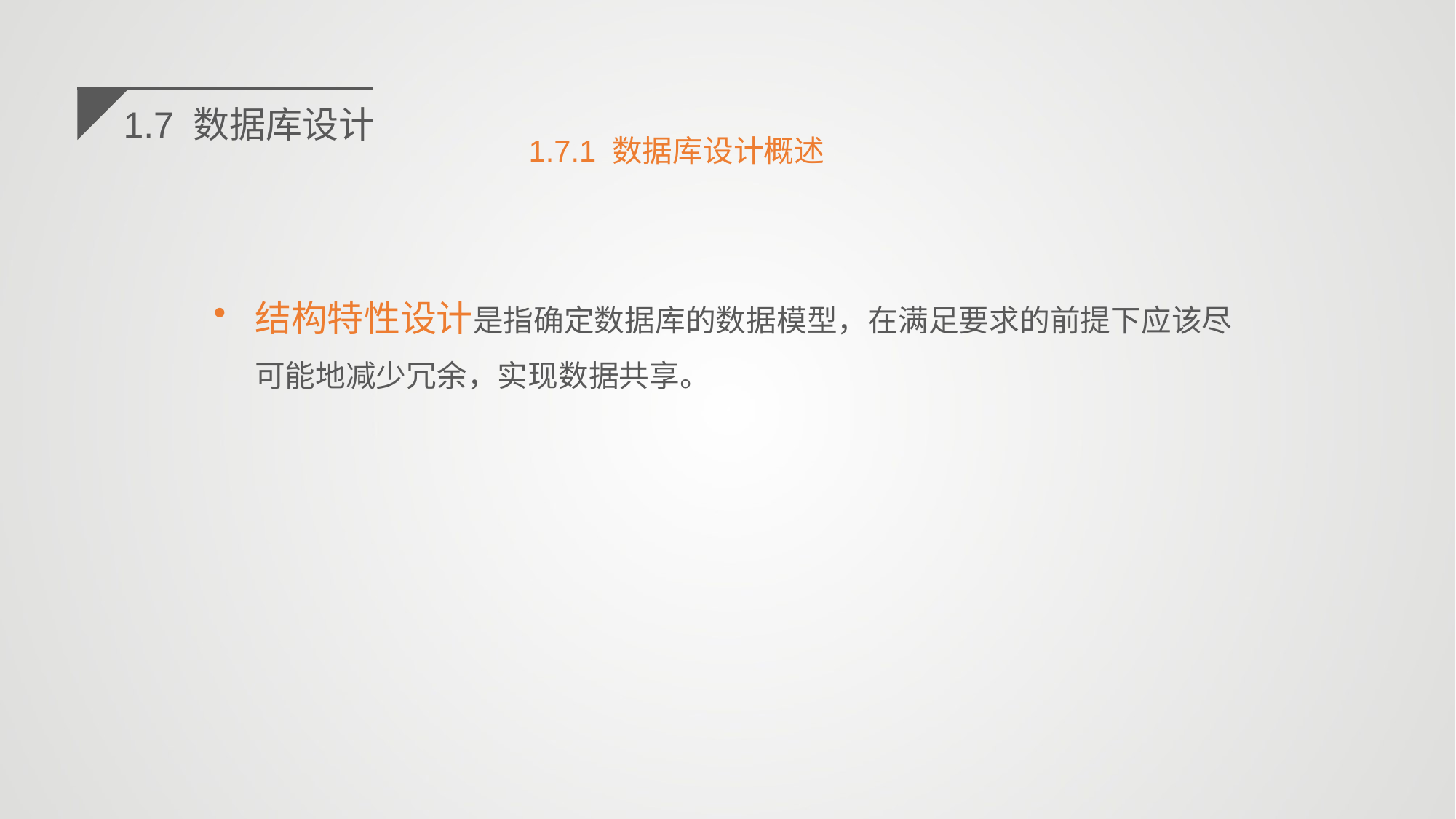

1.7 数据库设计
1.7.1 数据库设计概述

结构特性设计是指确定数据库的数据模型，在满足要求的前提下应该尽可能地减少冗余，实现数据共享。